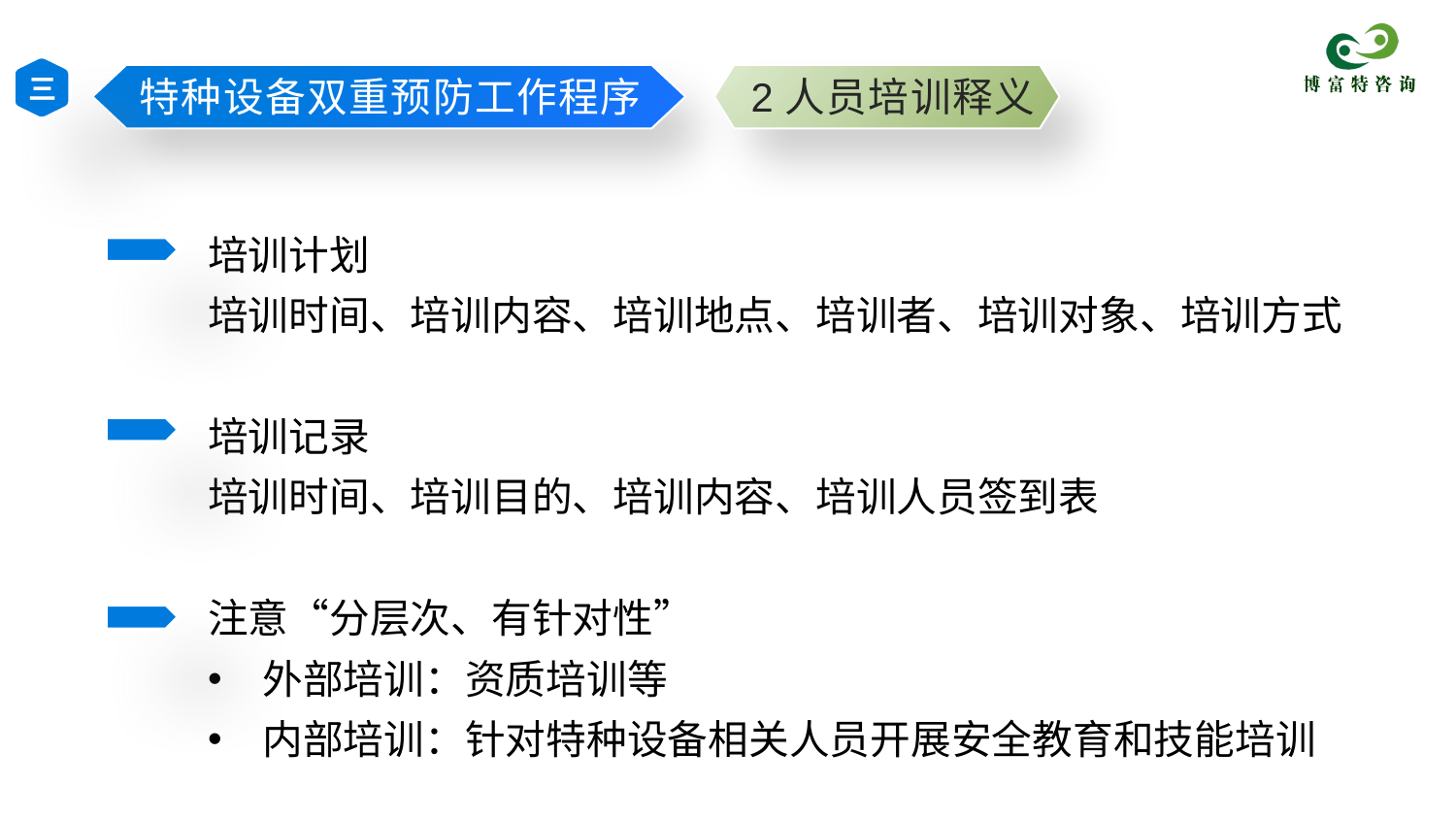

三

特种设备双重预防工作程序

2人员培训释义
培训计划
培训时间、培训内容、培训地点、培训者、培训对象、培训方式

培训记录
培训时间、培训目的、培训内容、培训人员签到表

注意“分层次、有针对性”
外部培训：资质培训等
内部培训：针对特种设备相关人员开展安全教育和技能培训

37